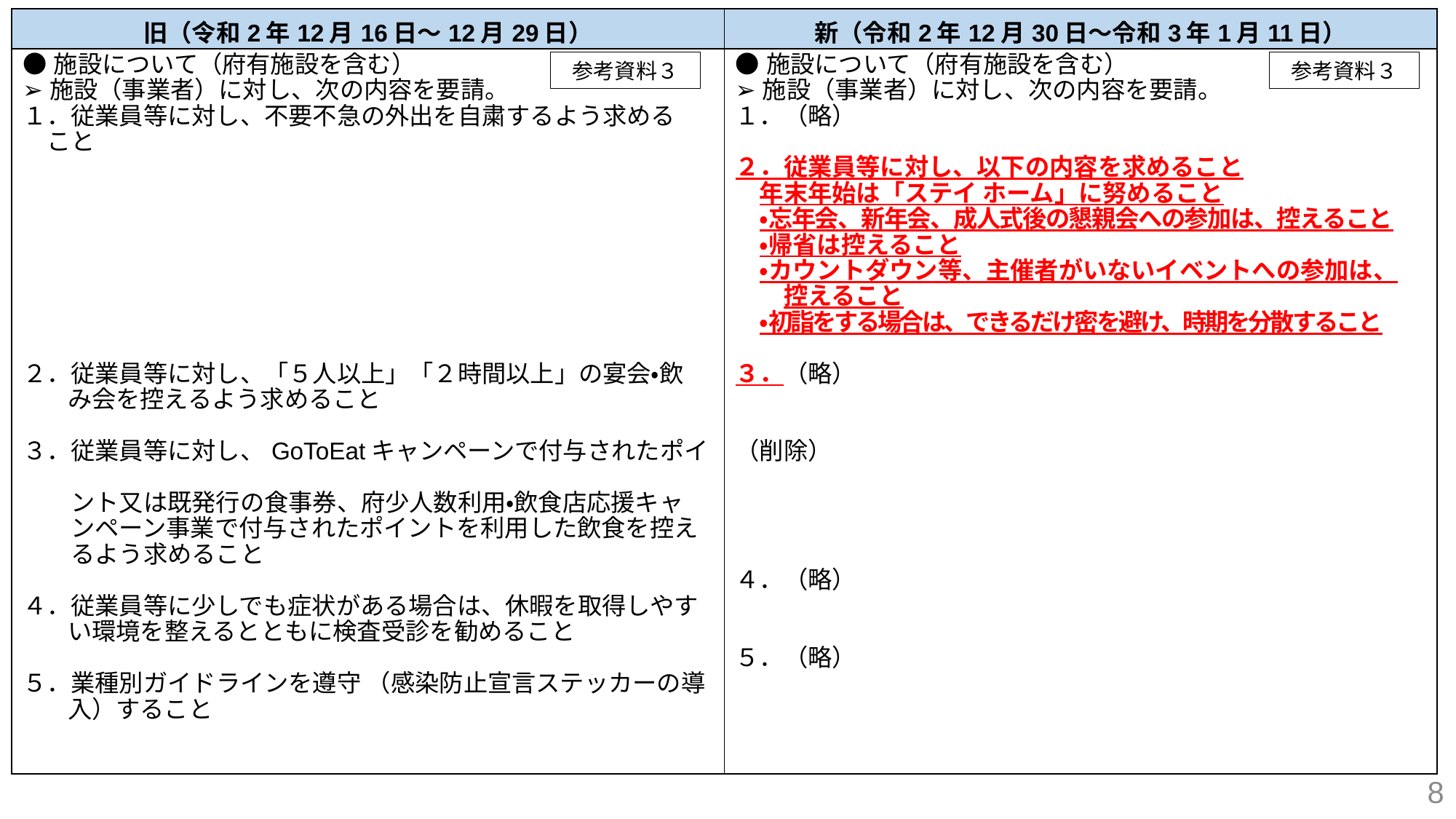

| 旧（令和2年12月16日～12月29日） | 新（令和2年12月30日～令和3年1月11日） |
| --- | --- |
| ●施設について（府有施設を含む） ➢施設（事業者）に対し、次の内容を要請。 １．従業員等に対し、不要不急の外出を自粛するよう求める　 　こと ２．従業員等に対し、「５人以上」「２時間以上」の宴会・飲 み会を控えるよう求めること ３．従業員等に対し、GoToEatキャンペーンで付与されたポイ　 　　ント又は既発行の食事券、府少人数利用・飲食店応援キャ 　　ンペーン事業で付与されたポイントを利用した飲食を控え 　　るよう求めること ４．従業員等に少しでも症状がある場合は、休暇を取得しやす い環境を整えるとともに検査受診を勧めること 　　 ５．業種別ガイドラインを遵守 （感染防止宣言ステッカーの導 入）すること | ●施設について（府有施設を含む） ➢施設（事業者）に対し、次の内容を要請。 １．（略） ２．従業員等に対し、以下の内容を求めること 　年末年始は「ステイ ホーム」に努めること 　・忘年会、新年会、成人式後の懇親会への参加は、控えること 　・帰省は控えること 　・カウントダウン等、主催者がいないイベントへの参加は、 　　控えること 　・初詣をする場合は、できるだけ密を避け、時期を分散すること ３．（略） （削除） ４．（略） ５．（略） |

参考資料３
参考資料３

8